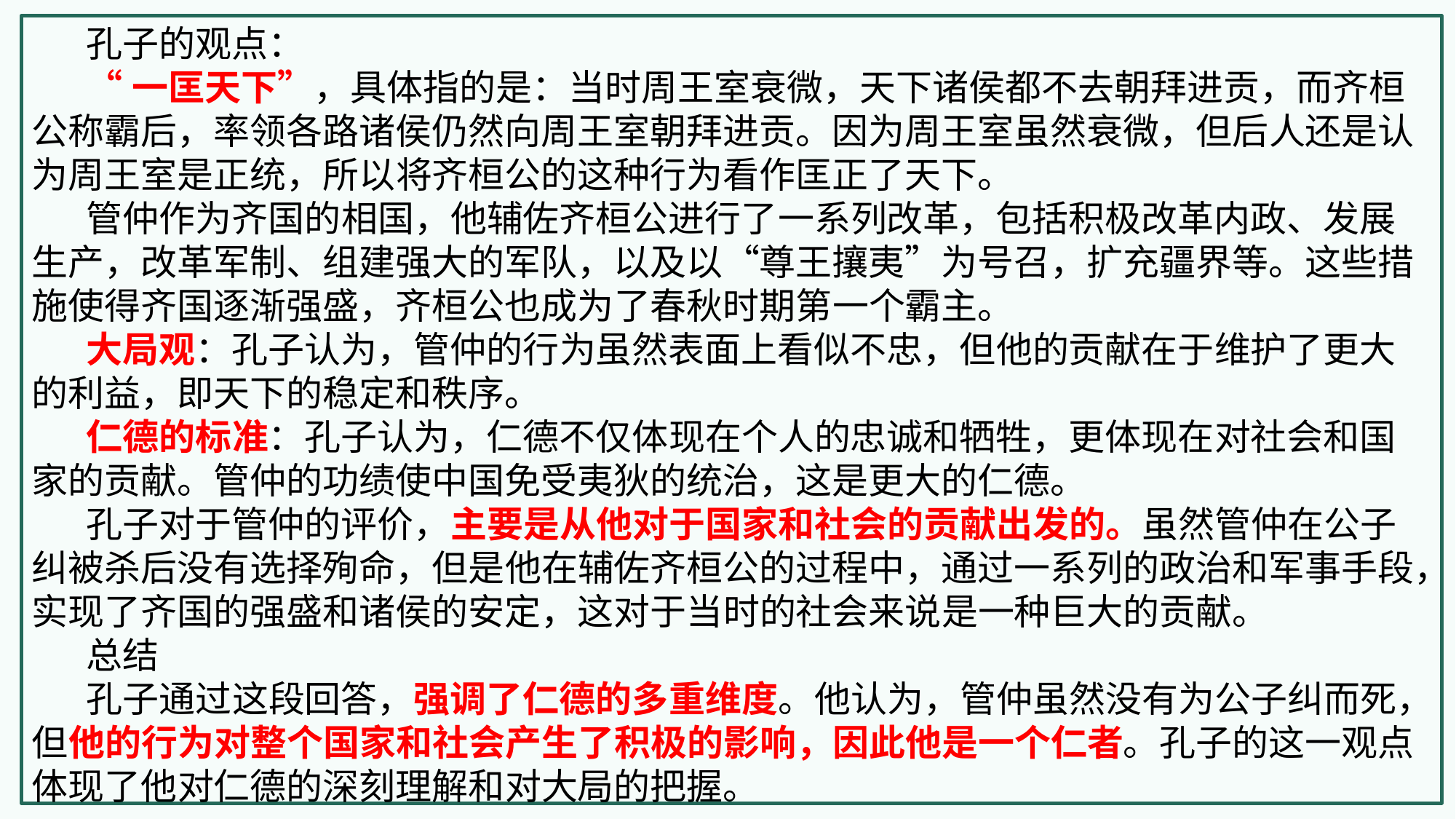

孔子的观点：
“一匡天下”，具体指的是：当时周王室衰微，天下诸侯都不去朝拜进贡，而齐桓公称霸后，率领各路诸侯仍然向周王室朝拜进贡。因为周王室虽然衰微，但后人还是认为周王室是正统，所以将齐桓公的这种行为看作匡正了天下。
管仲作为齐国的相国，他辅佐齐桓公进行了一系列改革，包括积极改革内政、发展生产，改革军制、组建强大的军队，以及以“尊王攘夷”为号召，扩充疆界等。这些措施使得齐国逐渐强盛，齐桓公也成为了春秋时期第一个霸主。
大局观：孔子认为，管仲的行为虽然表面上看似不忠，但他的贡献在于维护了更大的利益，即天下的稳定和秩序。
仁德的标准：孔子认为，仁德不仅体现在个人的忠诚和牺牲，更体现在对社会和国家的贡献。管仲的功绩使中国免受夷狄的统治，这是更大的仁德。
孔子对于管仲的评价，主要是从他对于国家和社会的贡献出发的。虽然管仲在公子纠被杀后没有选择殉命，但是他在辅佐齐桓公的过程中，通过一系列的政治和军事手段，实现了齐国的强盛和诸侯的安定，这对于当时的社会来说是一种巨大的贡献。
总结
孔子通过这段回答，强调了仁德的多重维度。他认为，管仲虽然没有为公子纠而死，但他的行为对整个国家和社会产生了积极的影响，因此他是一个仁者。孔子的这一观点体现了他对仁德的深刻理解和对大局的把握。